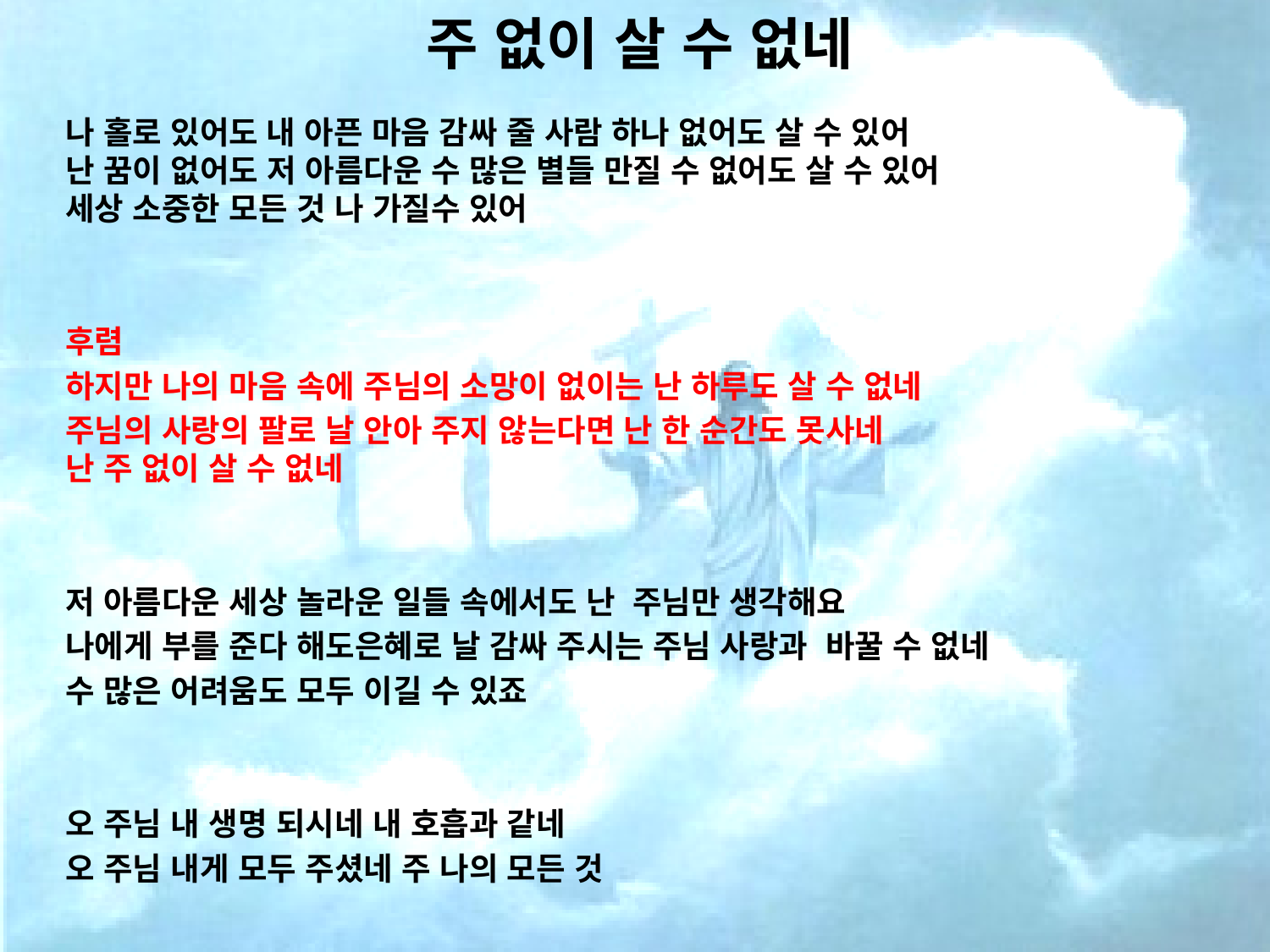

# 주 없이 살 수 없네
나 홀로 있어도 내 아픈 마음 감싸 줄 사람 하나 없어도 살 수 있어
난 꿈이 없어도 저 아름다운 수 많은 별들 만질 수 없어도 살 수 있어         세상 소중한 모든 것 나 가질수 있어

후렴
하지만 나의 마음 속에 주님의 소망이 없이는 난 하루도 살 수 없네
주님의 사랑의 팔로 날 안아 주지 않는다면 난 한 순간도 못사네                  난 주 없이 살 수 없네

저 아름다운 세상 놀라운 일들 속에서도 난  주님만 생각해요
나에게 부를 준다 해도은혜로 날 감싸 주시는 주님 사랑과  바꿀 수 없네
수 많은 어려움도 모두 이길 수 있죠

오 주님 내 생명 되시네 내 호흡과 같네
오 주님 내게 모두 주셨네 주 나의 모든 것